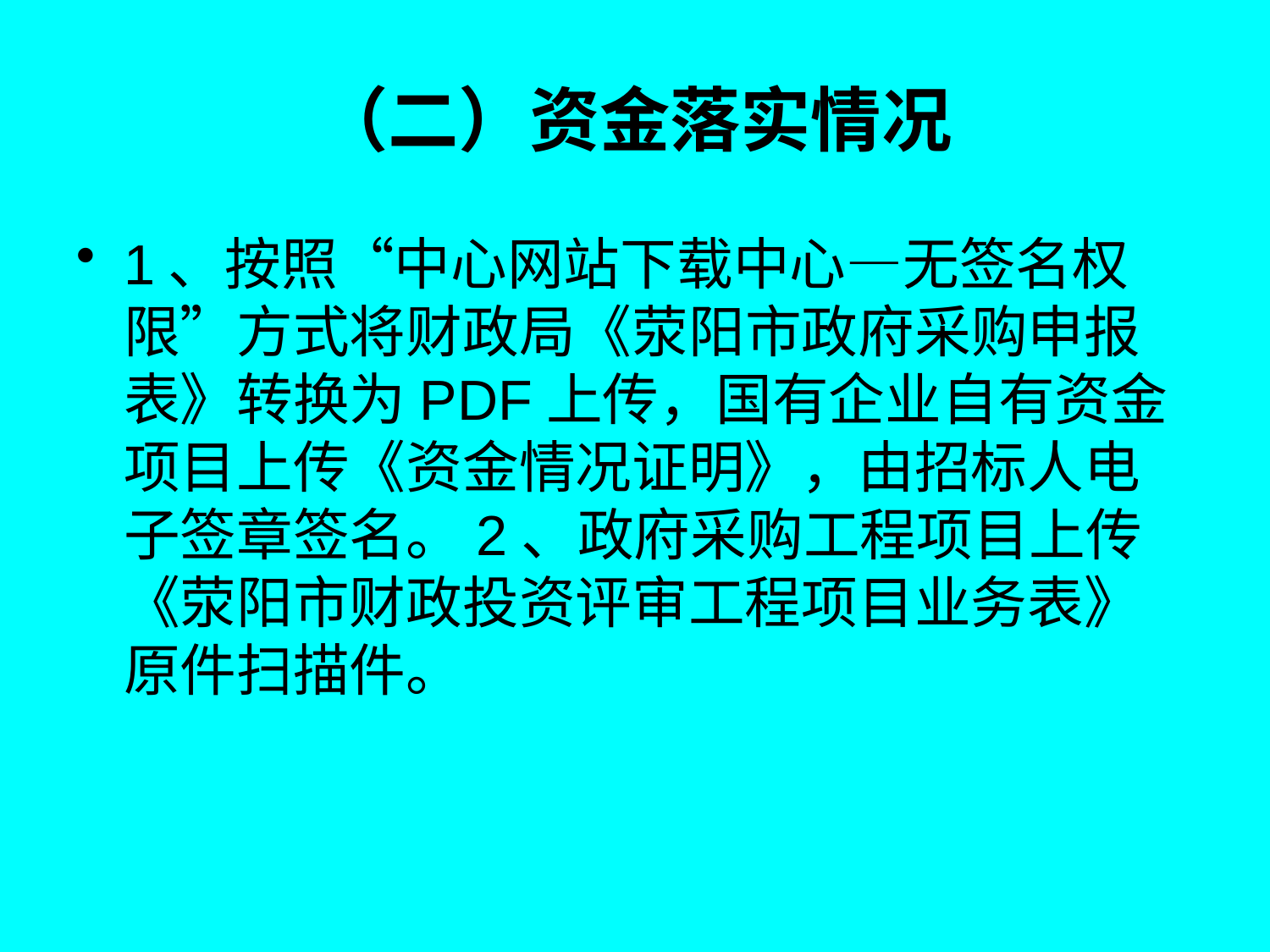

# （二）资金落实情况
1、按照“中心网站下载中心—无签名权限”方式将财政局《荥阳市政府采购申报表》转换为PDF上传，国有企业自有资金项目上传《资金情况证明》，由招标人电子签章签名。2、政府采购工程项目上传《荥阳市财政投资评审工程项目业务表》原件扫描件。